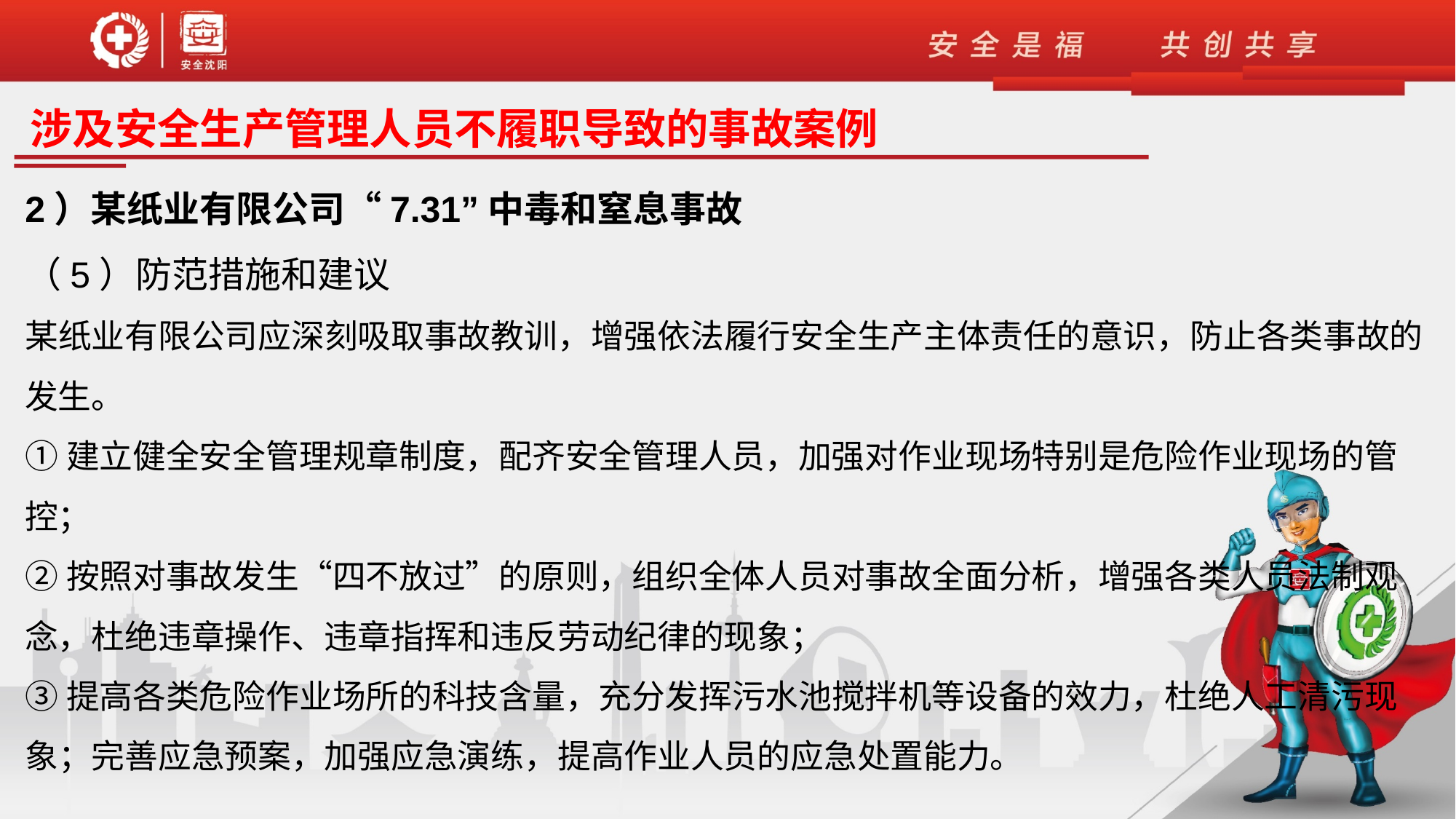

涉及安全生产管理人员不履职导致的事故案例

2）某纸业有限公司“7.31”中毒和窒息事故
（5）防范措施和建议
某纸业有限公司应深刻吸取事故教训，增强依法履行安全生产主体责任的意识，防止各类事故的发生。
①建立健全安全管理规章制度，配齐安全管理人员，加强对作业现场特别是危险作业现场的管控；
②按照对事故发生“四不放过”的原则，组织全体人员对事故全面分析，增强各类人员法制观念，杜绝违章操作、违章指挥和违反劳动纪律的现象；
③提高各类危险作业场所的科技含量，充分发挥污水池搅拌机等设备的效力，杜绝人工清污现象；完善应急预案，加强应急演练，提高作业人员的应急处置能力。